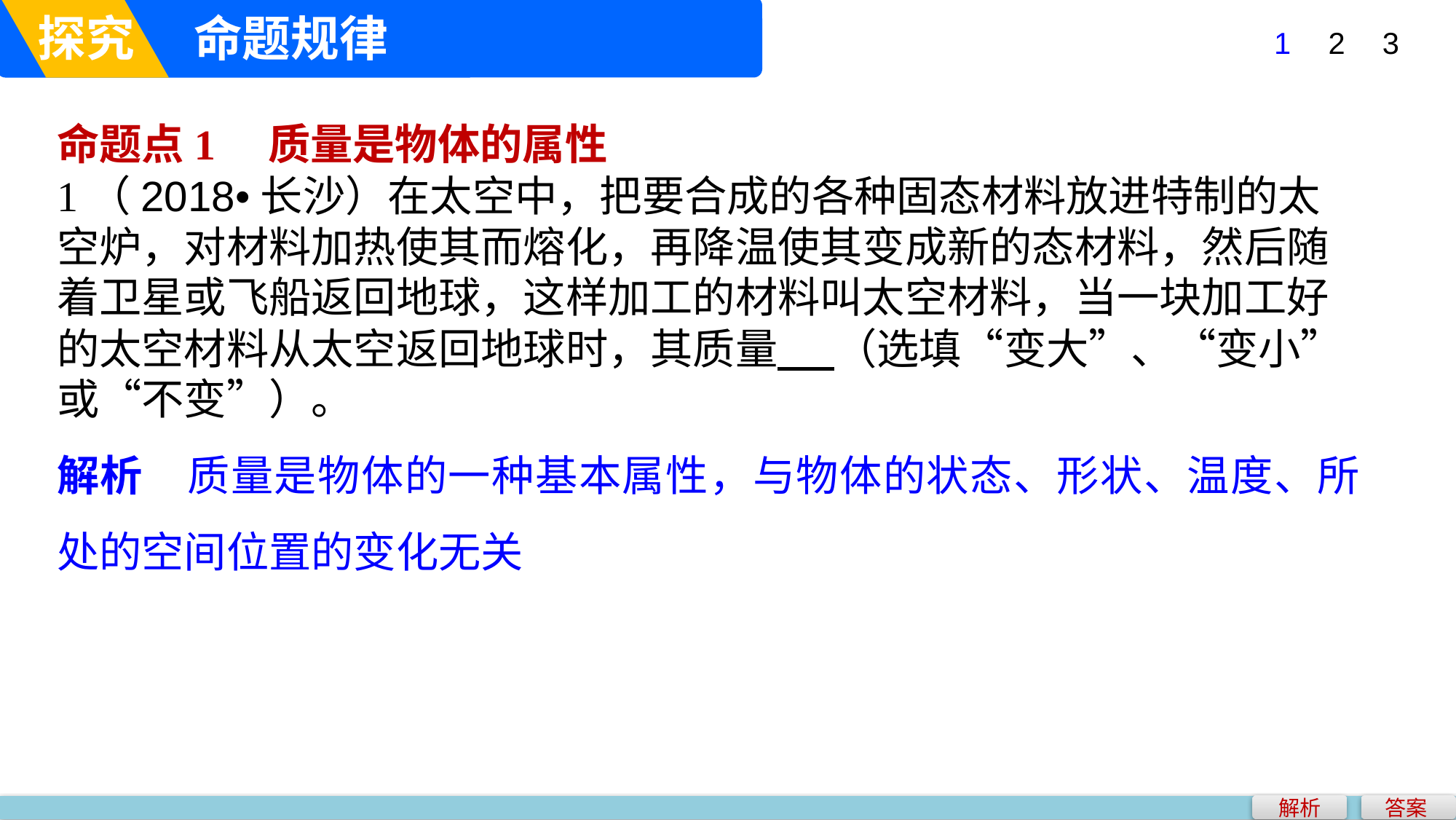

探究
命题规律
1
2
3
命题点1　质量是物体的属性
1（2018•长沙）在太空中，把要合成的各种固态材料放进特制的太空炉，对材料加热使其而熔化，再降温使其变成新的态材料，然后随着卫星或飞船返回地球，这样加工的材料叫太空材料，当一块加工好的太空材料从太空返回地球时，其质量      （选填“变大”、“变小”或“不变”）。
解析　质量是物体的一种基本属性，与物体的状态、形状、温度、所处的空间位置的变化无关
解析
答案